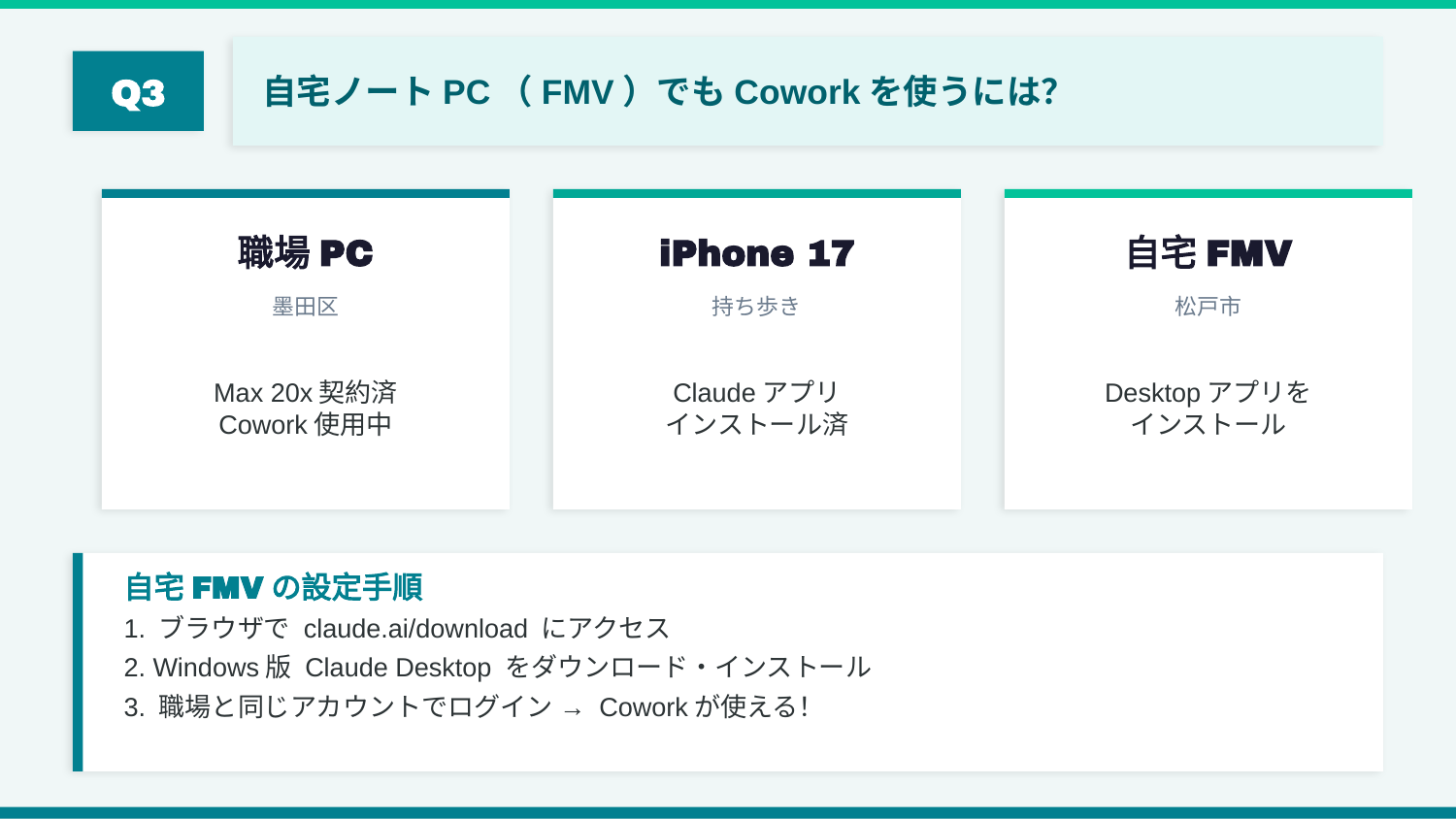

自宅ノートPC（FMV）でもCoworkを使うには？

Q3

職場PC
iPhone 17
自宅FMV
墨田区
持ち歩き
松戸市
Max 20x契約済
Cowork使用中
Claudeアプリ
インストール済
Desktopアプリを
インストール

自宅FMVの設定手順
1. ブラウザで claude.ai/download にアクセス
2. Windows版 Claude Desktop をダウンロード・インストール
3. 職場と同じアカウントでログイン → Coworkが使える！